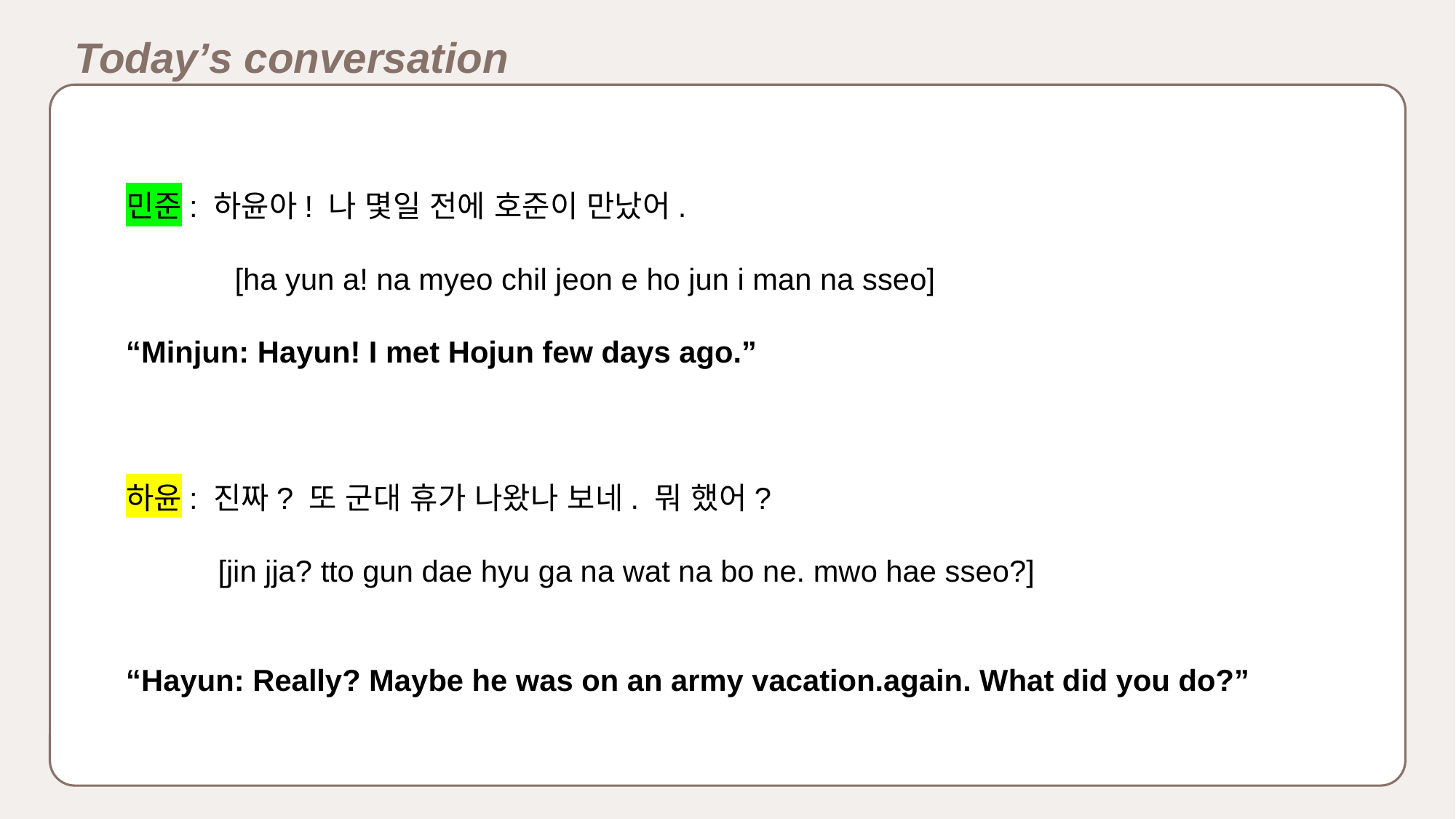

Today’s conversation

민준: 하윤아! 나 몇일 전에 호준이 만났어.
             [ha yun a! na myeo chil jeon e ho jun i man na sseo]

“Minjun: Hayun! I met Hojun few days ago.”

하윤: 진짜? 또 군대 휴가 나왔나 보네. 뭐 했어?
           [jin jja? tto gun dae hyu ga na wat na bo ne. mwo hae sseo?]

“Hayun: Really? Maybe he was on an army vacation.again. What did you do?”